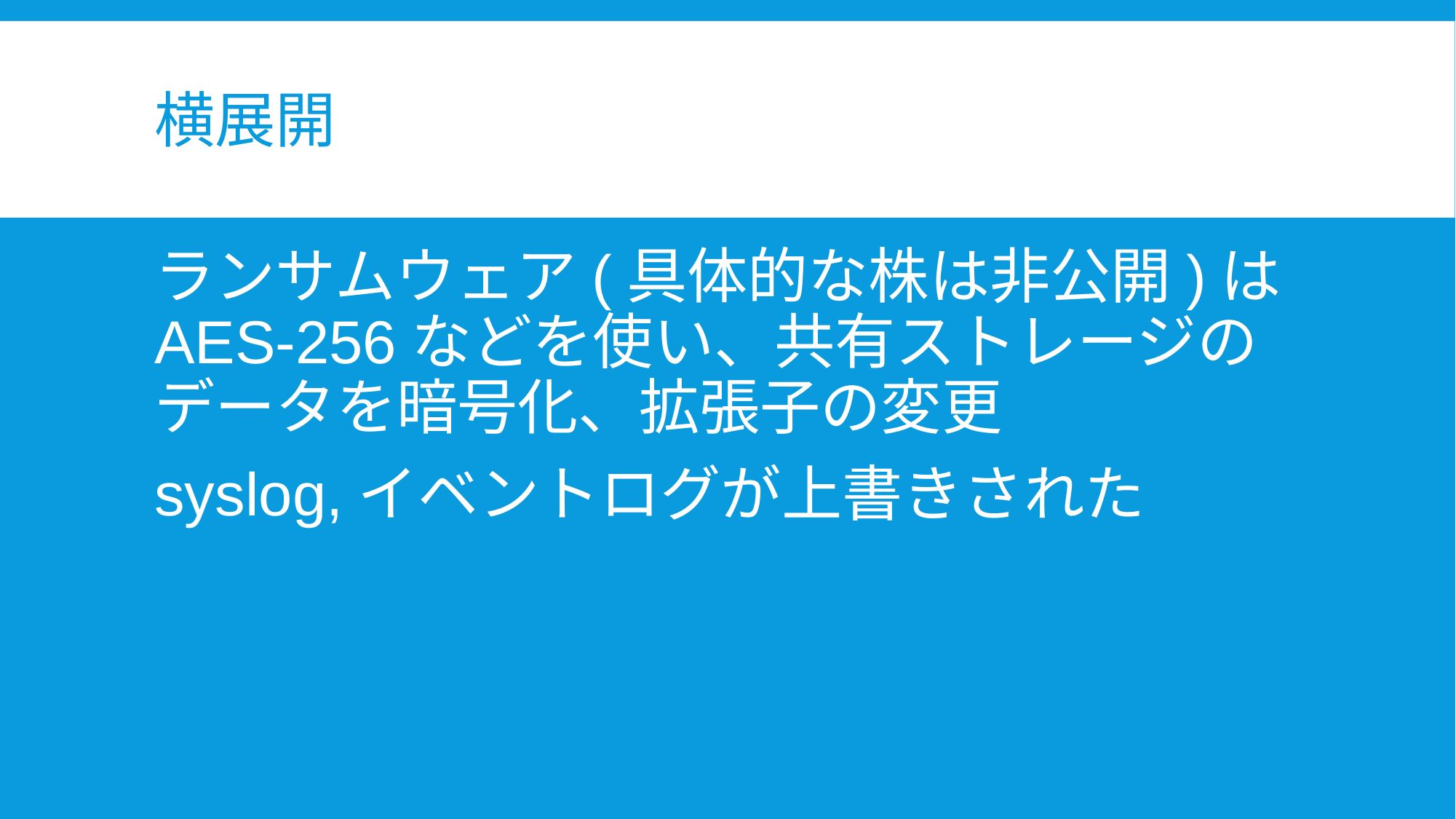

# 横展開
ランサムウェア(具体的な株は非公開)はAES-256などを使い、共有ストレージのデータを暗号化、拡張子の変更
syslog,イベントログが上書きされた